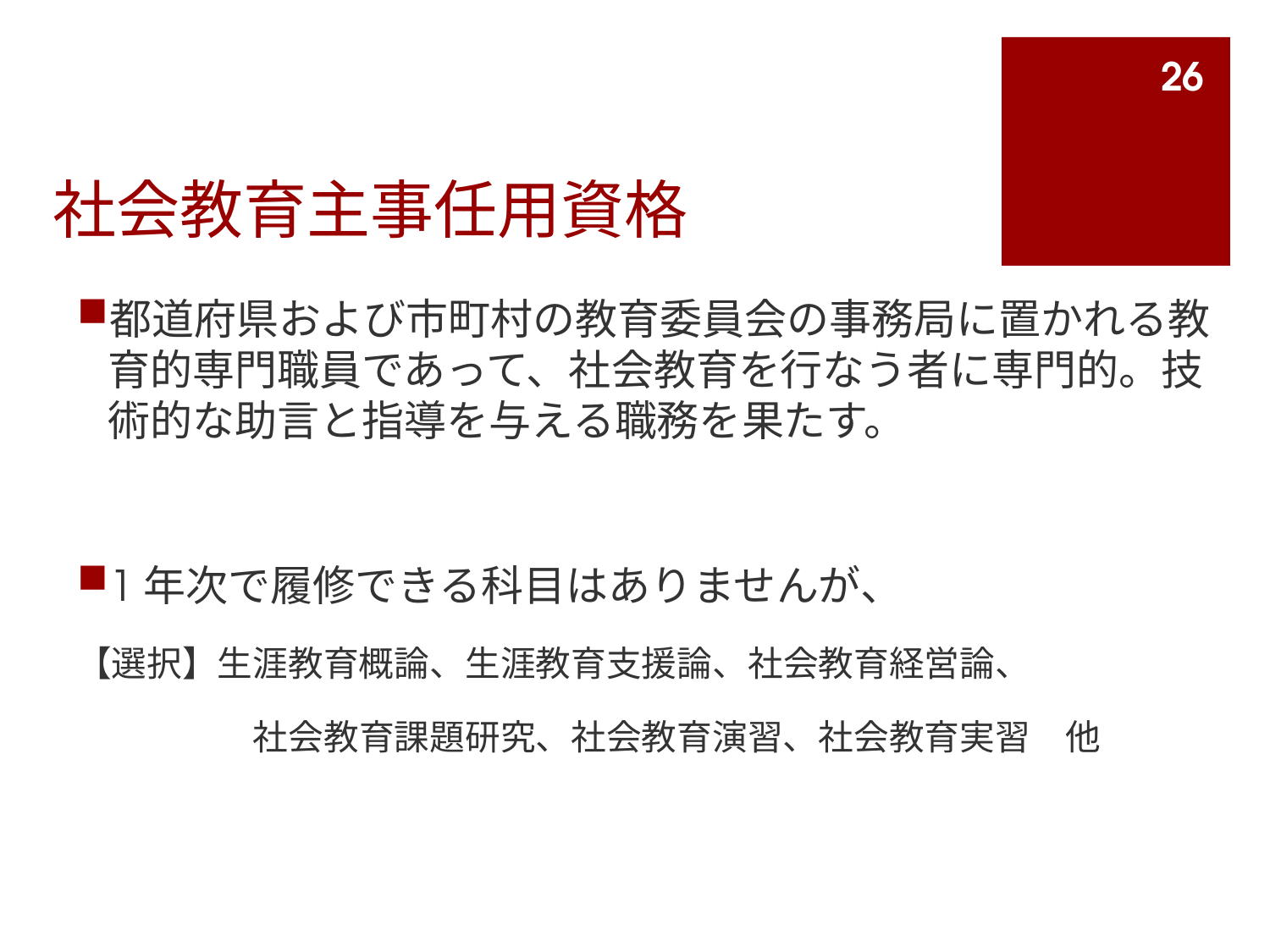

26
# 社会教育主事任用資格
都道府県および市町村の教育委員会の事務局に置かれる教育的専門職員であって、社会教育を行なう者に専門的。技術的な助言と指導を与える職務を果たす。

1年次で履修できる科目はありませんが、
【選択】生涯教育概論、生涯教育支援論、社会教育経営論、
　　　　　社会教育課題研究、社会教育演習、社会教育実習　他